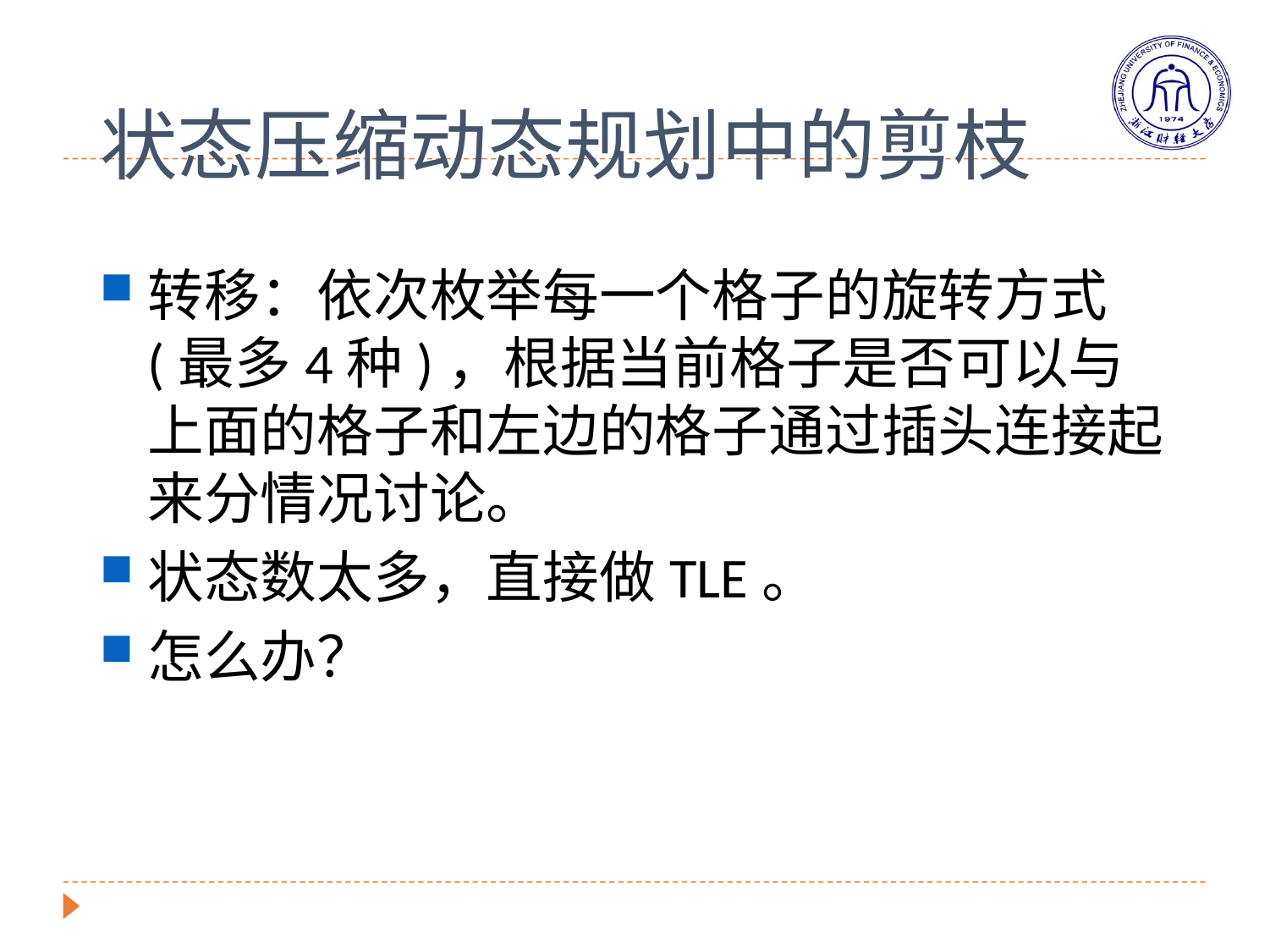

# 状态压缩动态规划中的剪枝
转移：依次枚举每一个格子的旋转方式(最多4种)，根据当前格子是否可以与上面的格子和左边的格子通过插头连接起来分情况讨论。
状态数太多，直接做TLE。
怎么办？